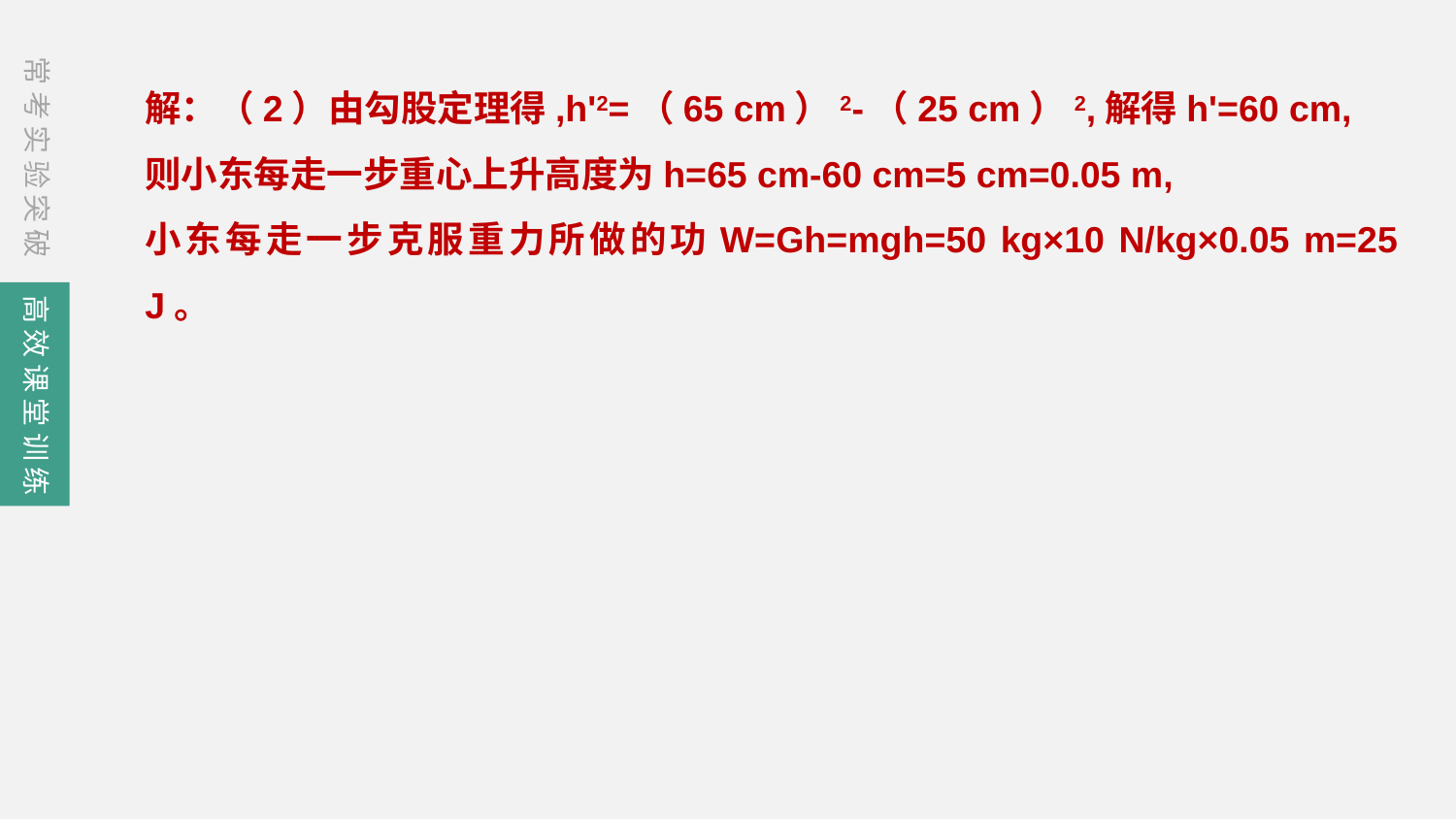

常考实验突破
解：（2）由勾股定理得,h'2=（65 cm）2-（25 cm）2,解得h'=60 cm,
则小东每走一步重心上升高度为h=65 cm-60 cm=5 cm=0.05 m,
小东每走一步克服重力所做的功W=Gh=mgh=50 kg×10 N/kg×0.05 m=25 J。

高效课堂训练